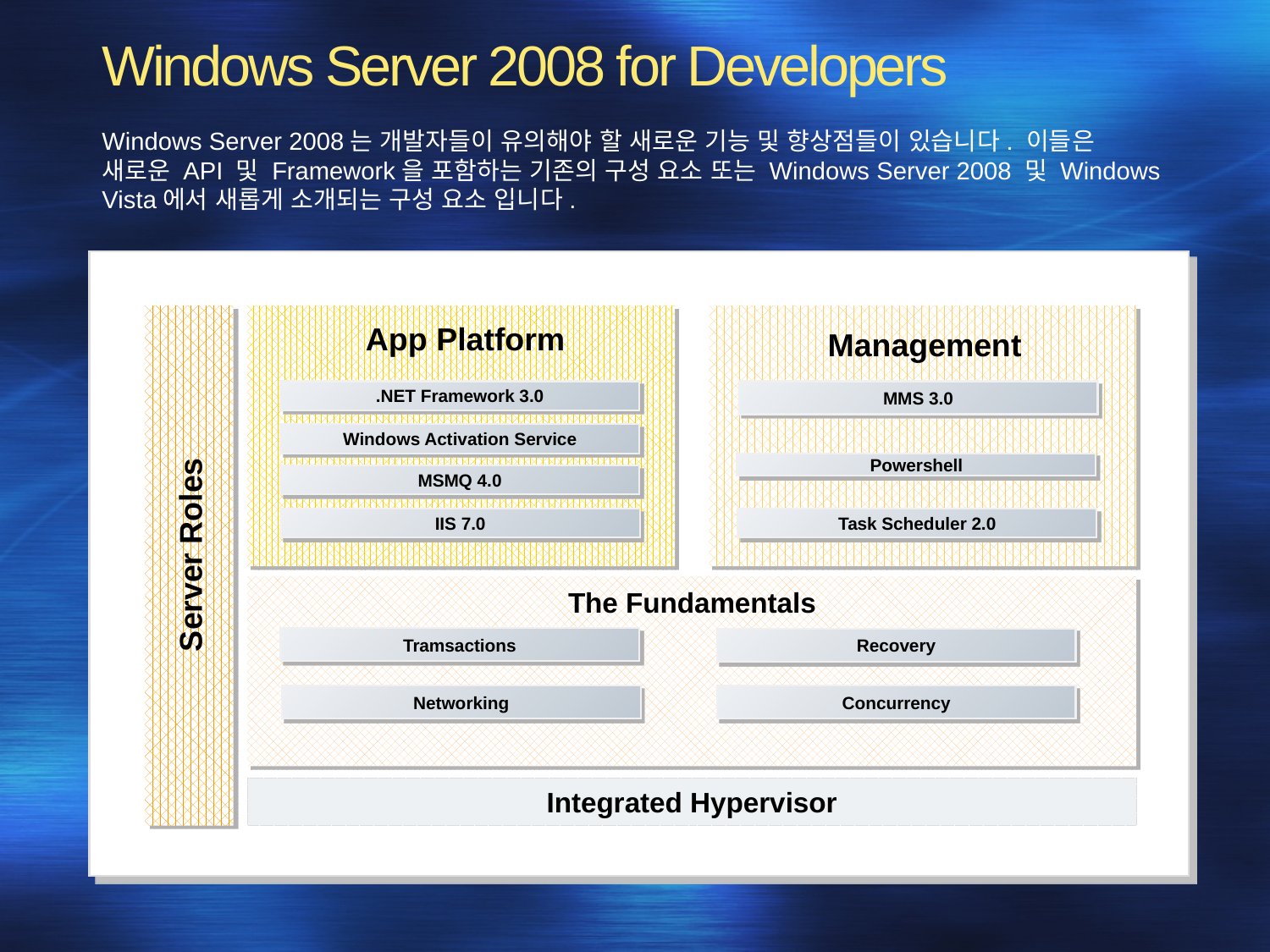

Windows Server 2008 for Developers
Windows Server 2008는 개발자들이 유의해야 할 새로운 기능 및 향상점들이 있습니다. 이들은 새로운 API 및 Framework을 포함하는 기존의 구성 요소 또는 Windows Server 2008 및 Windows Vista에서 새롭게 소개되는 구성 요소 입니다.

App Platform
Management
.NET Framework 3.0
MMS 3.0
Windows Activation Service
Powershell
MSMQ 4.0
IIS 7.0
Task Scheduler 2.0
Server Roles

The Fundamentals
Tramsactions
Recovery
Networking
Concurrency
Integrated Hypervisor